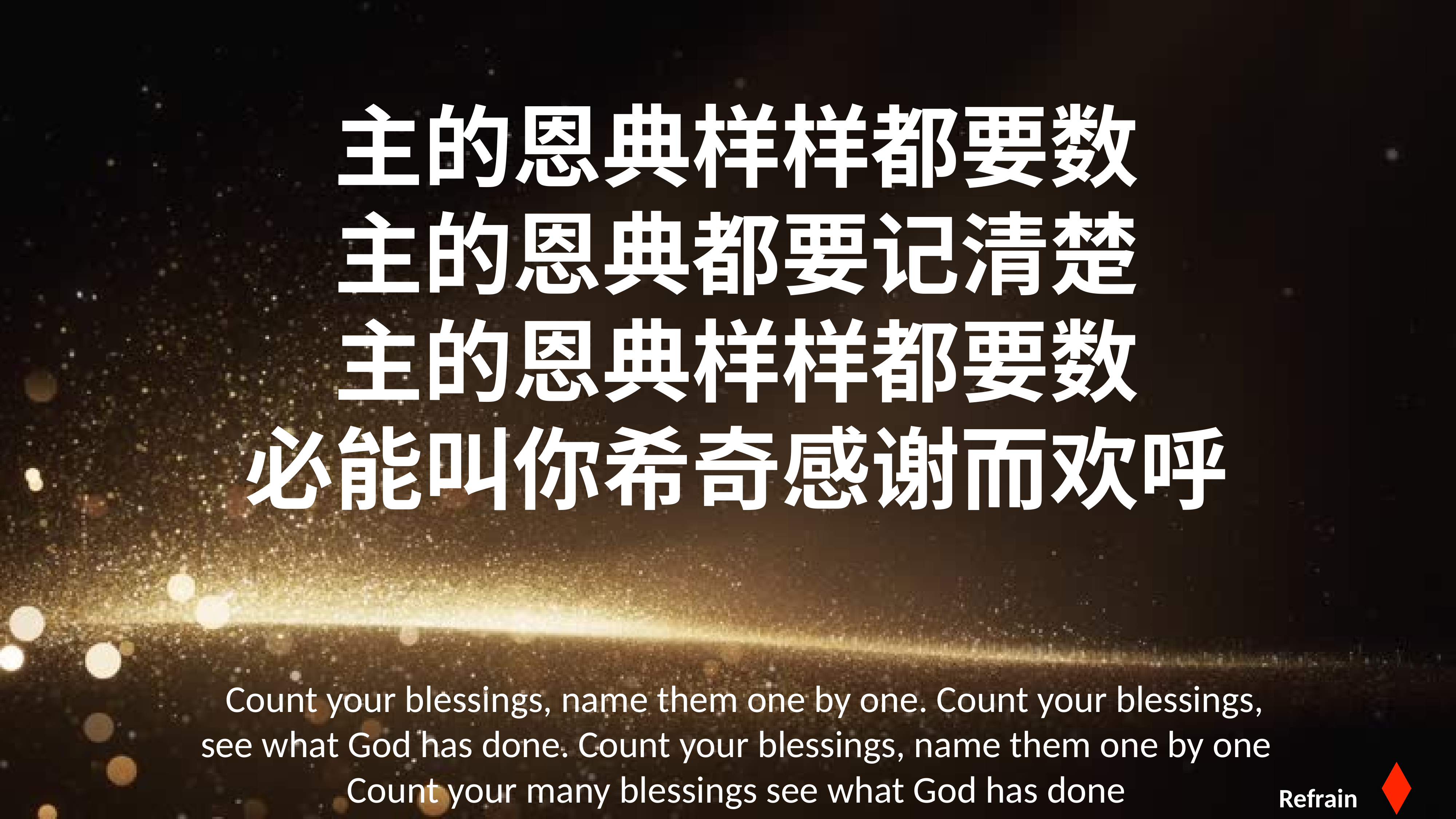

主的恩典样样都要数
主的恩典都要记清楚
主的恩典样样都要数
必能叫你希奇感谢而欢呼
   Count your blessings, name them one by one. Count your blessings,
see what God has done. Count your blessings, name them one by one
Count your many blessings see what God has done

Refrain